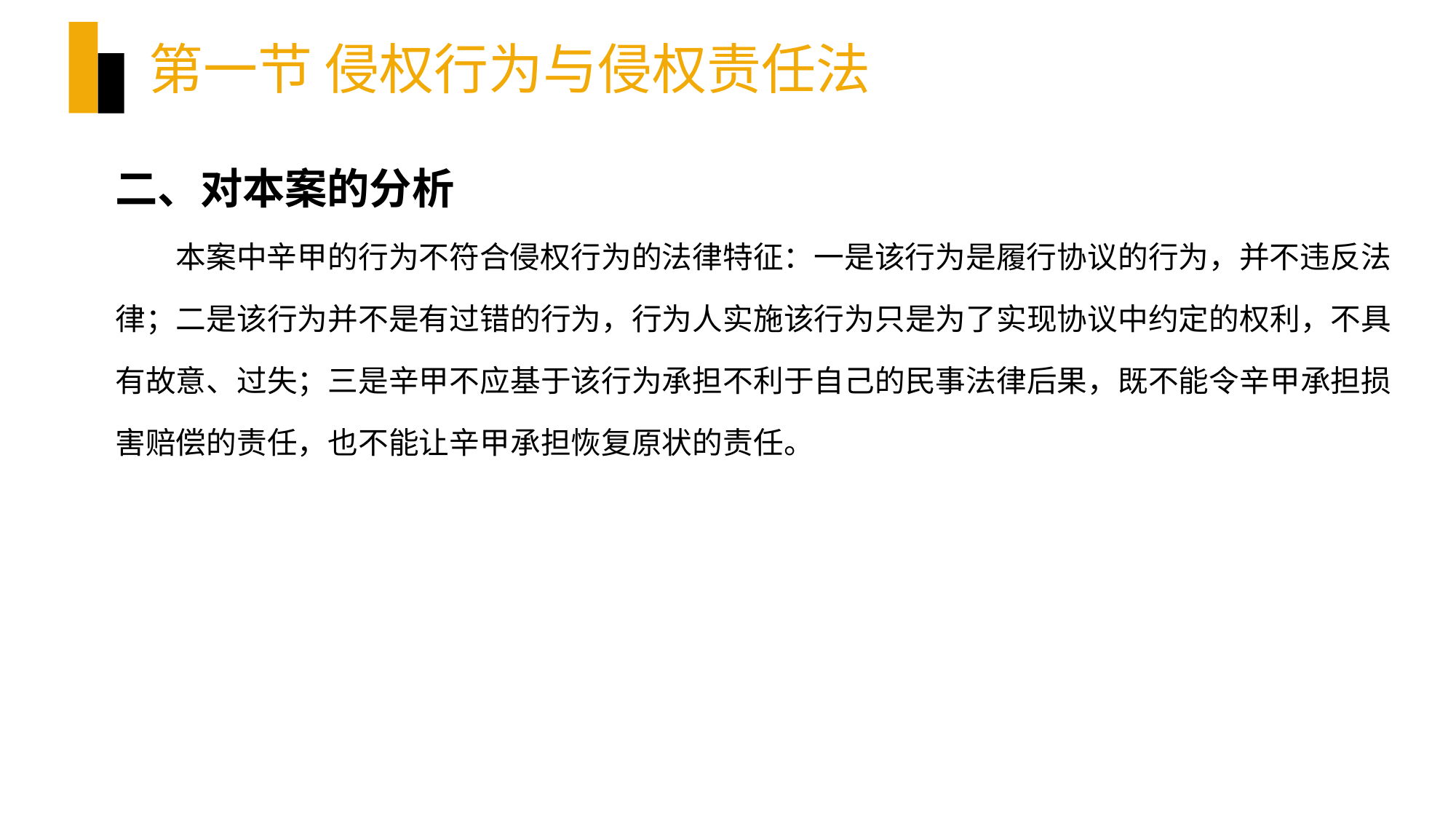

# 第一节 侵权行为与侵权责任法
二、对本案的分析
本案中辛甲的行为不符合侵权行为的法律特征：一是该行为是履行协议的行为，并不违反法律；二是该行为并不是有过错的行为，行为人实施该行为只是为了实现协议中约定的权利，不具有故意、过失；三是辛甲不应基于该行为承担不利于自己的民事法律后果，既不能令辛甲承担损害赔偿的责任，也不能让辛甲承担恢复原状的责任。